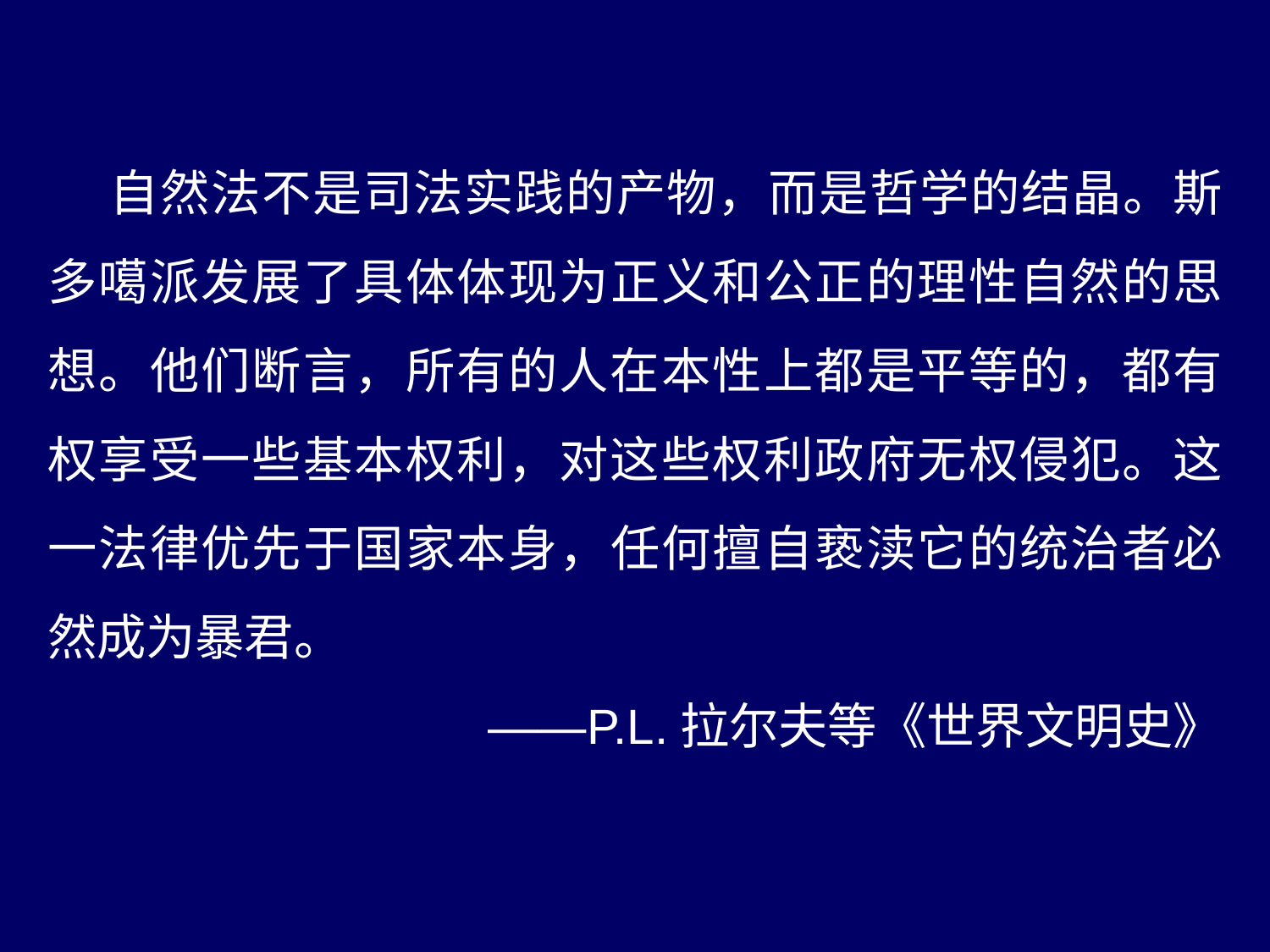

自然法不是司法实践的产物，而是哲学的结晶。斯多噶派发展了具体体现为正义和公正的理性自然的思想。他们断言，所有的人在本性上都是平等的，都有权享受一些基本权利，对这些权利政府无权侵犯。这一法律优先于国家本身，任何擅自亵渎它的统治者必然成为暴君。
——P.L.拉尔夫等《世界文明史》